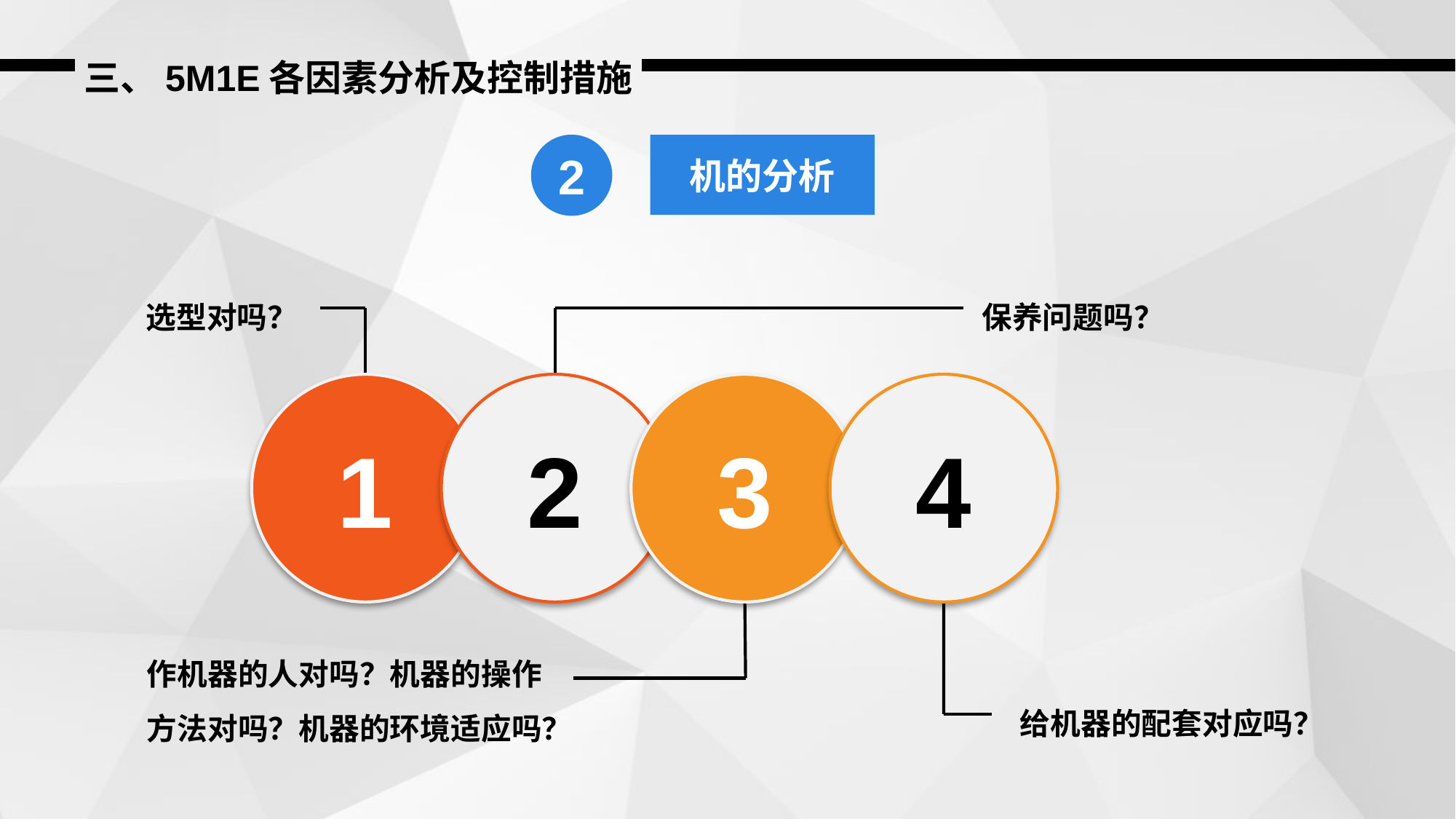

三、5M1E各因素分析及控制措施
2
机的分析
选型对吗？
保养问题吗？
1
2
3
4
作机器的人对吗？机器的操作方法对吗？机器的环境适应吗？
给机器的配套对应吗？